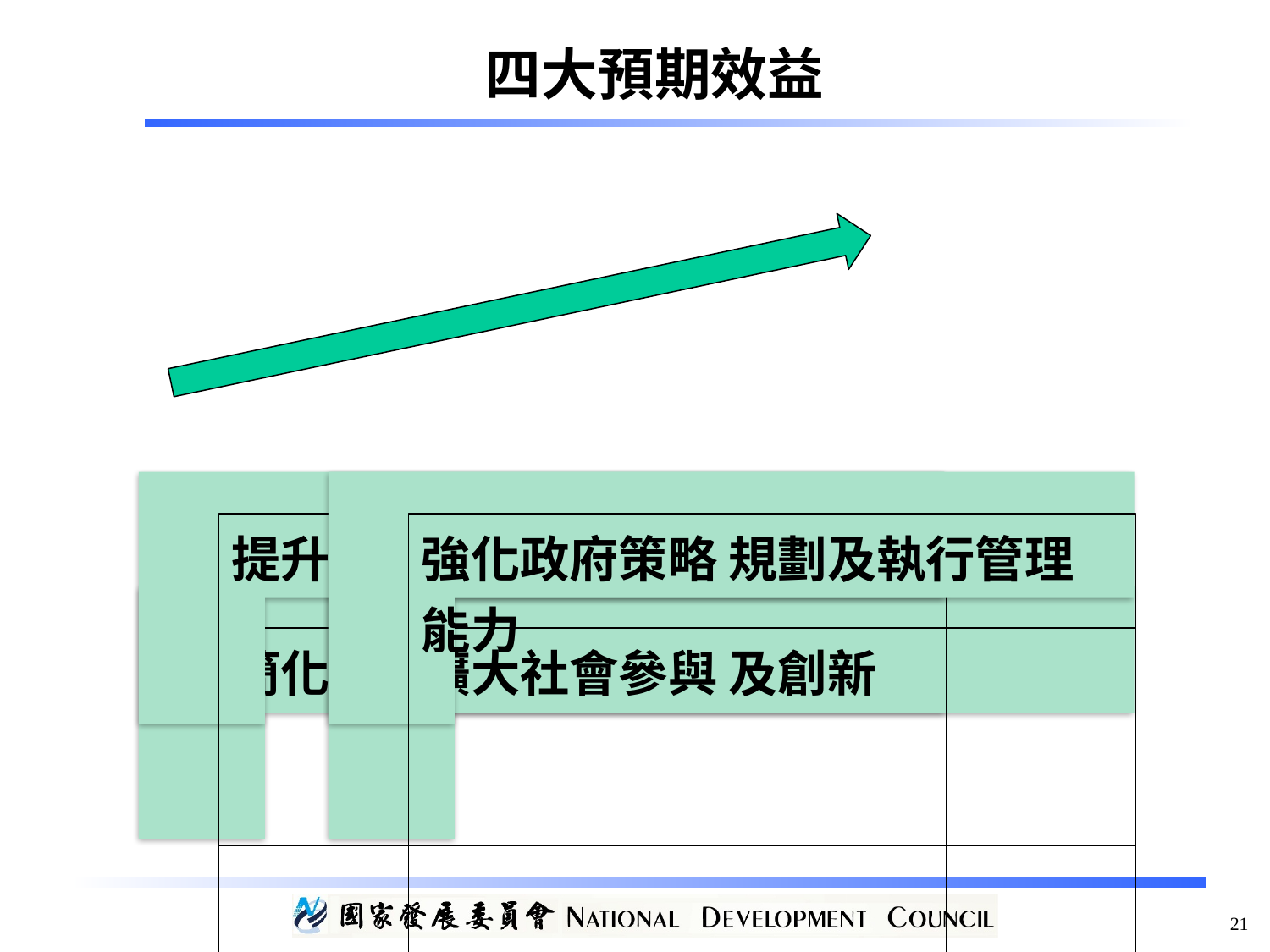

# 四大預期效益
簡化管考作業
擴大社會參與 及創新
提升機關施政績效
強化政府策略 規劃及執行管理能力
21